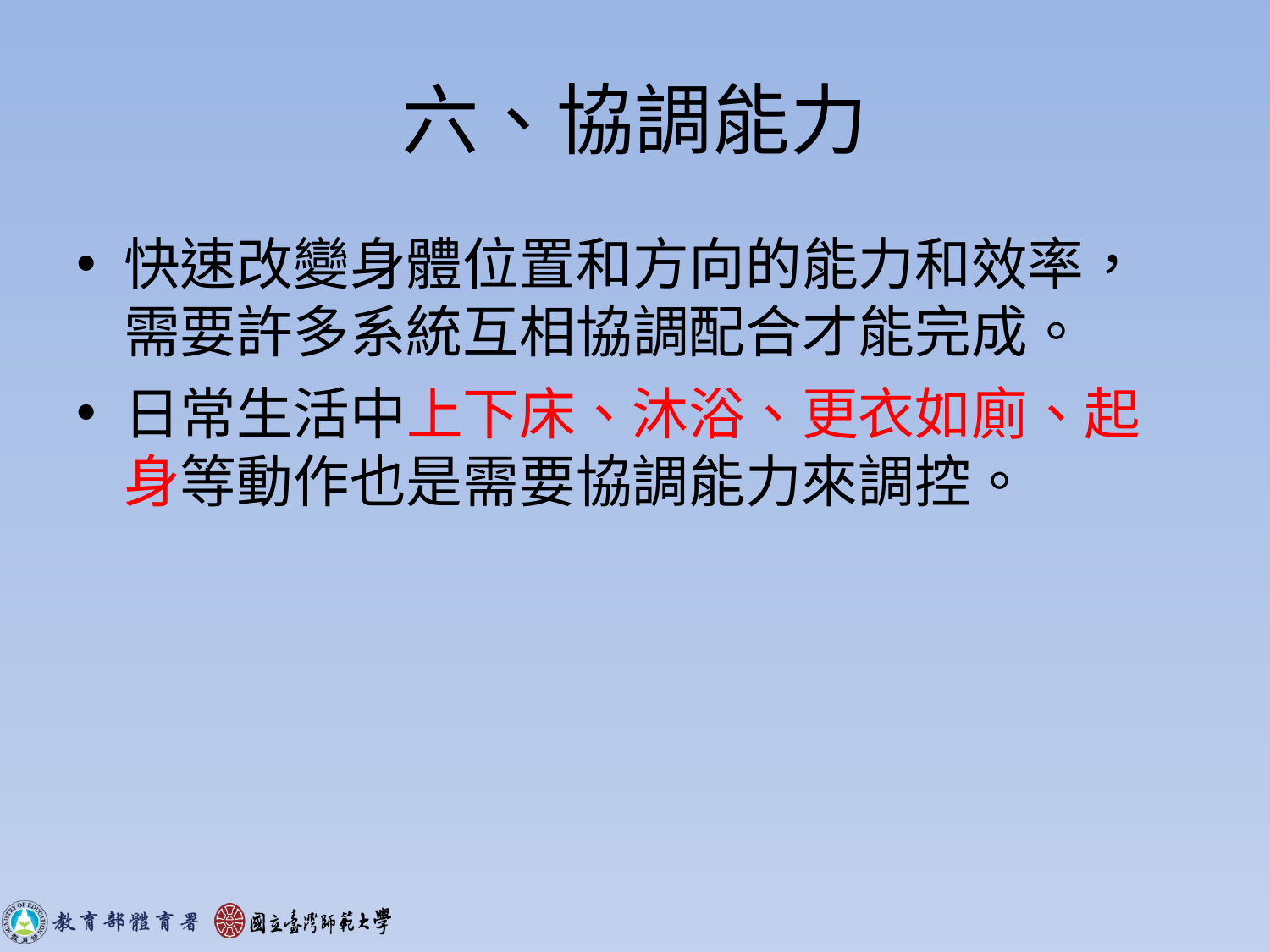

# 六、協調能力
快速改變身體位置和方向的能力和效率，需要許多系統互相協調配合才能完成。
日常生活中上下床、沐浴、更衣如廁、起身等動作也是需要協調能力來調控。